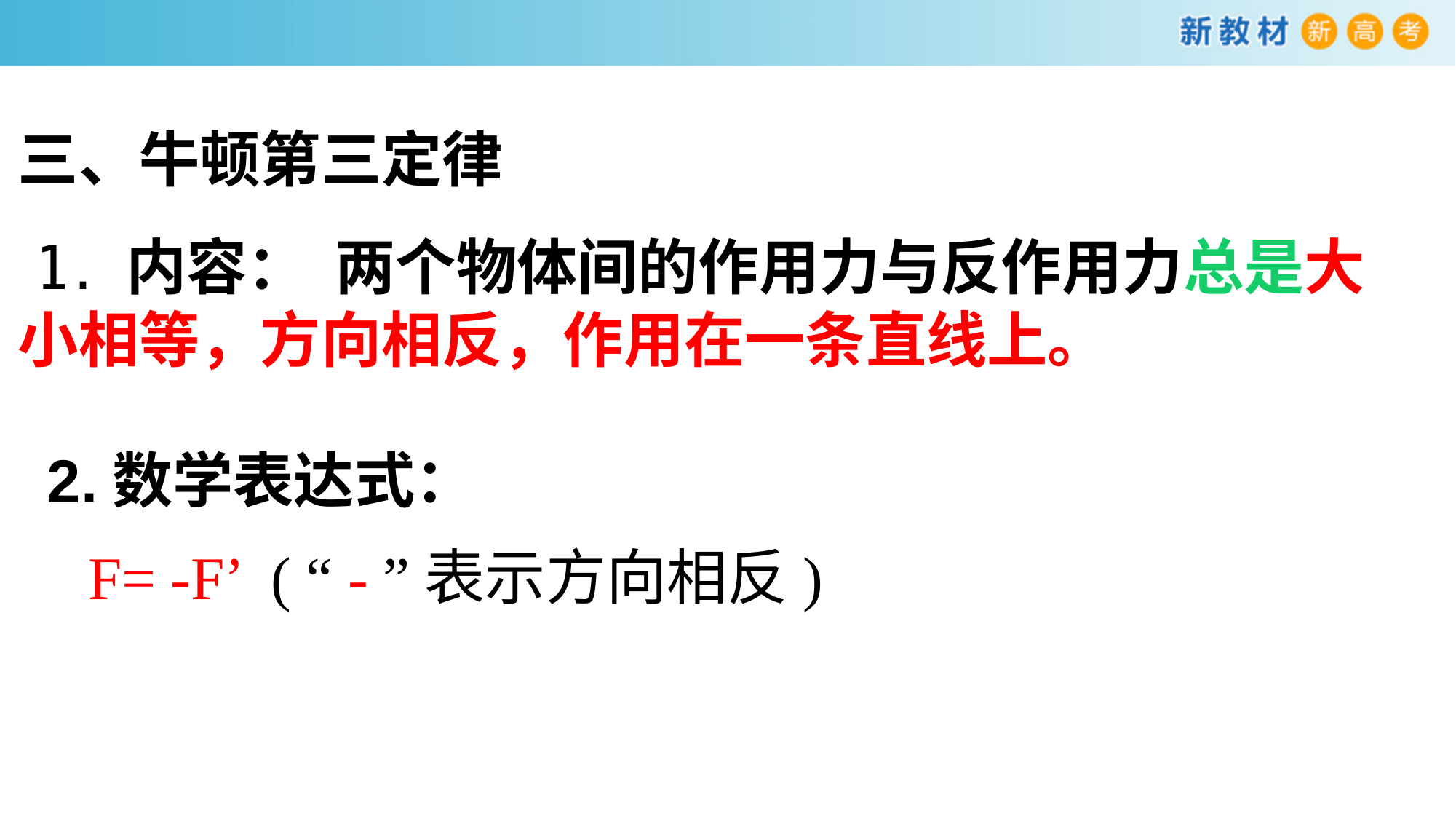

三、牛顿第三定律
 1. 内容：  两个物体间的作用力与反作用力总是大小相等，方向相反，作用在一条直线上。
2.数学表达式：

F= -F’  ( “ - ”表示方向相反)